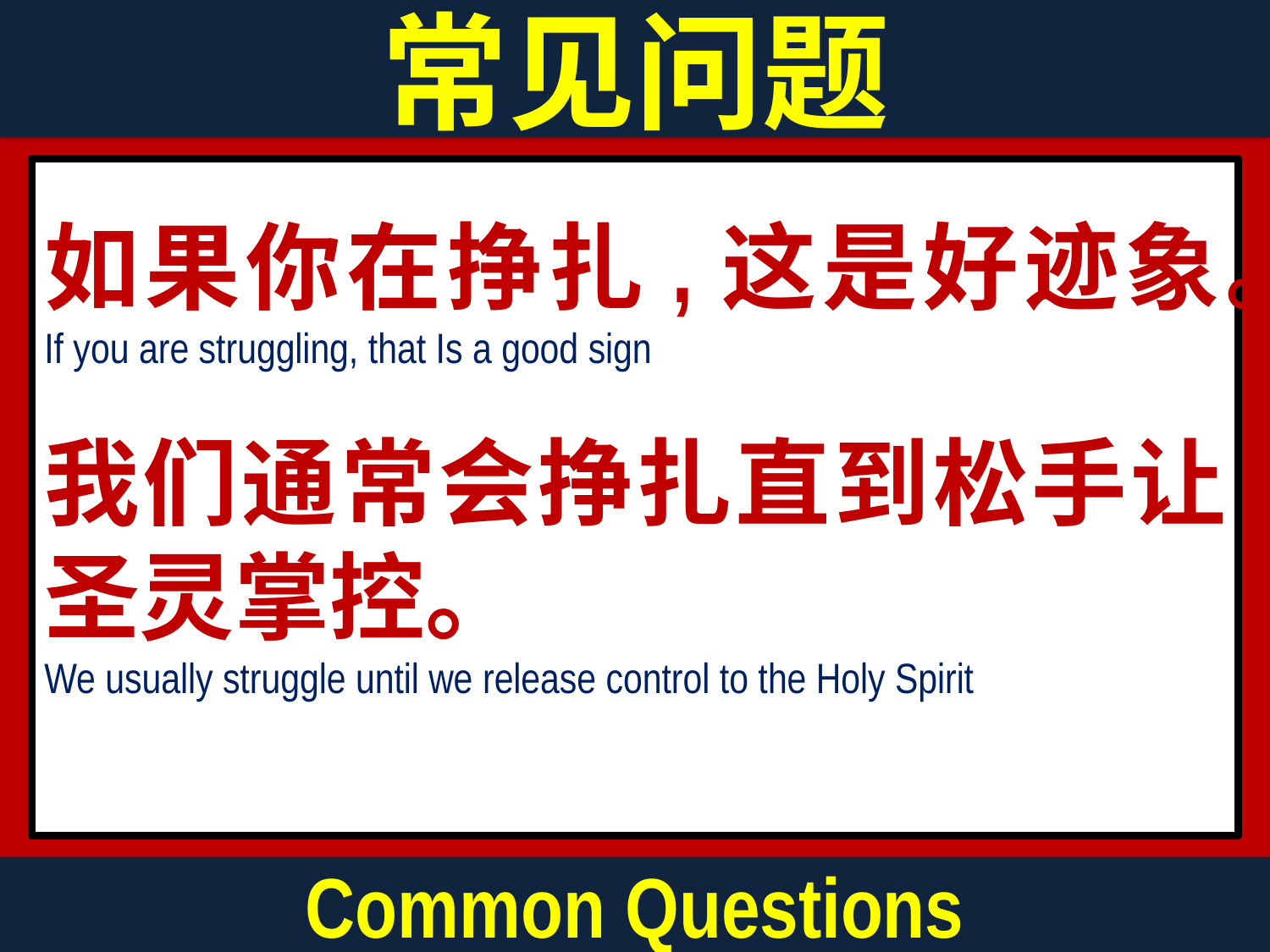

常见问题

如果你在挣扎,这是好迹象。
If you are struggling, that Is a good sign

我们通常会挣扎直到松手让圣灵掌控。
We usually struggle until we release control to the Holy Spirit

Common Questions